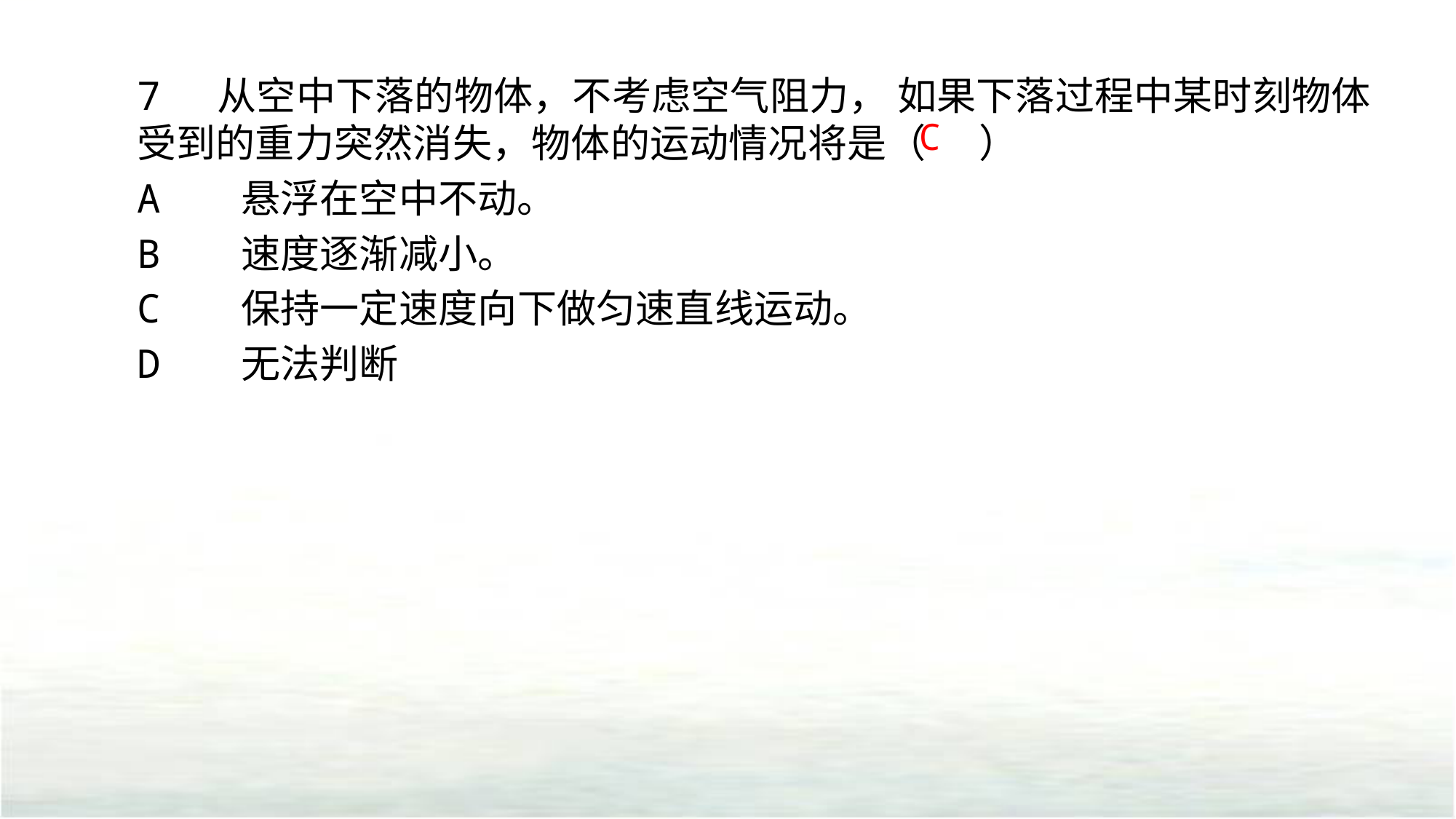

7  从空中下落的物体，不考虑空气阻力， 如果下落过程中某时刻物体受到的重力突然消失，物体的运动情况将是（      ）
A   悬浮在空中不动。
B   速度逐渐减小。
C   保持一定速度向下做匀速直线运动。
D   无法判断

C